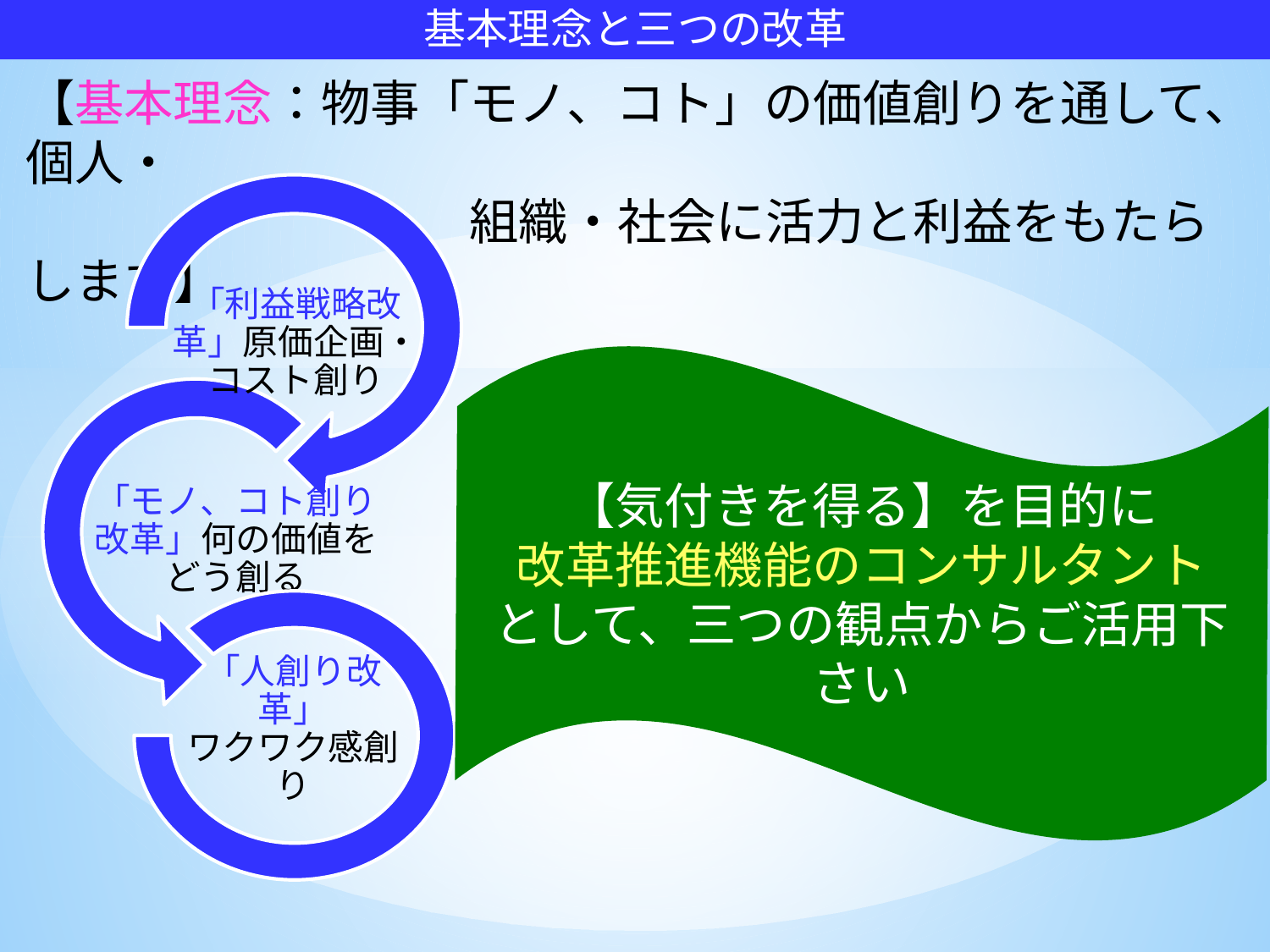

基本理念と三つの改革
【基本理念：物事「モノ、コト」の価値創りを通して、個人・
　　　　　　　         組織・社会に活力と利益をもたらします】
「人創り改革」
ワクワク感創り
「モノ、コト創り改革」何の価値をどう創る
「利益戦略改革」原価企画・コスト創り
【気付きを得る】を目的に
改革推進機能のコンサルタント
として、三つの観点からご活用下さい